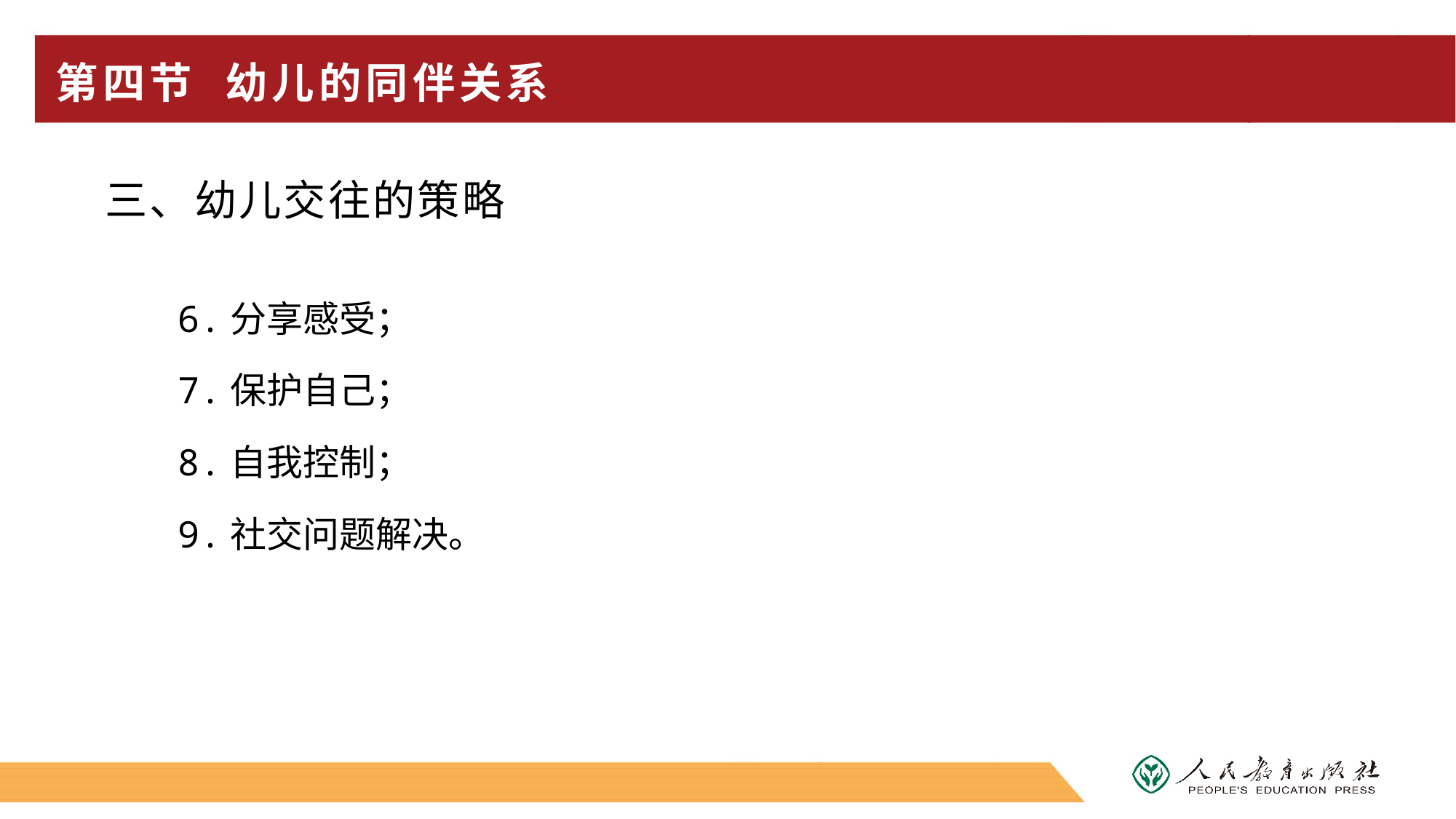

# 第四节  幼儿的同伴关系
三、幼儿交往的策略
6.分享感受；
7.保护自己；
8.自我控制；
9.社交问题解决。